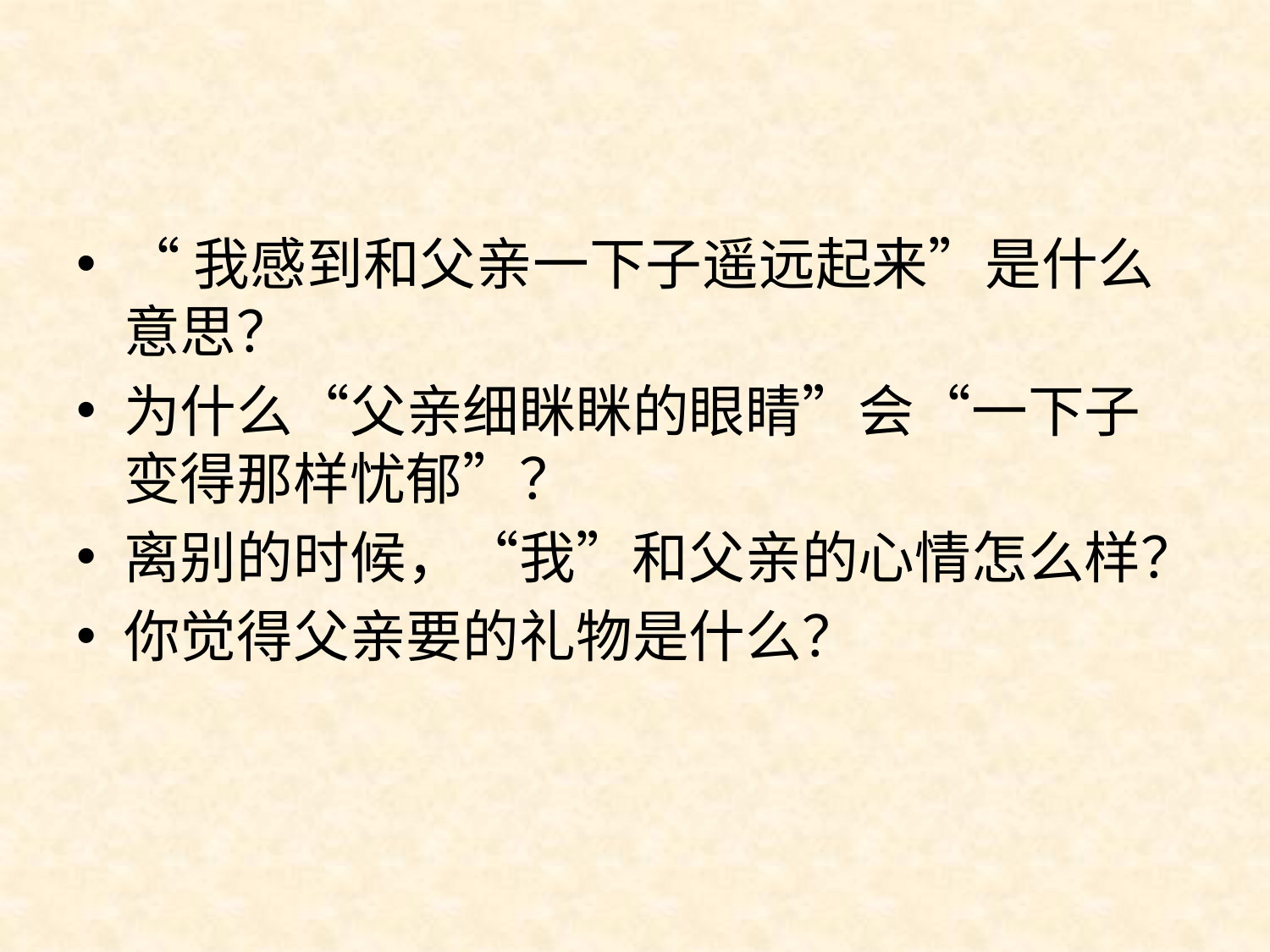

#
“我感到和父亲一下子遥远起来”是什么意思？
为什么“父亲细眯眯的眼睛”会“一下子变得那样忧郁”？
离别的时候，“我”和父亲的心情怎么样？
你觉得父亲要的礼物是什么？